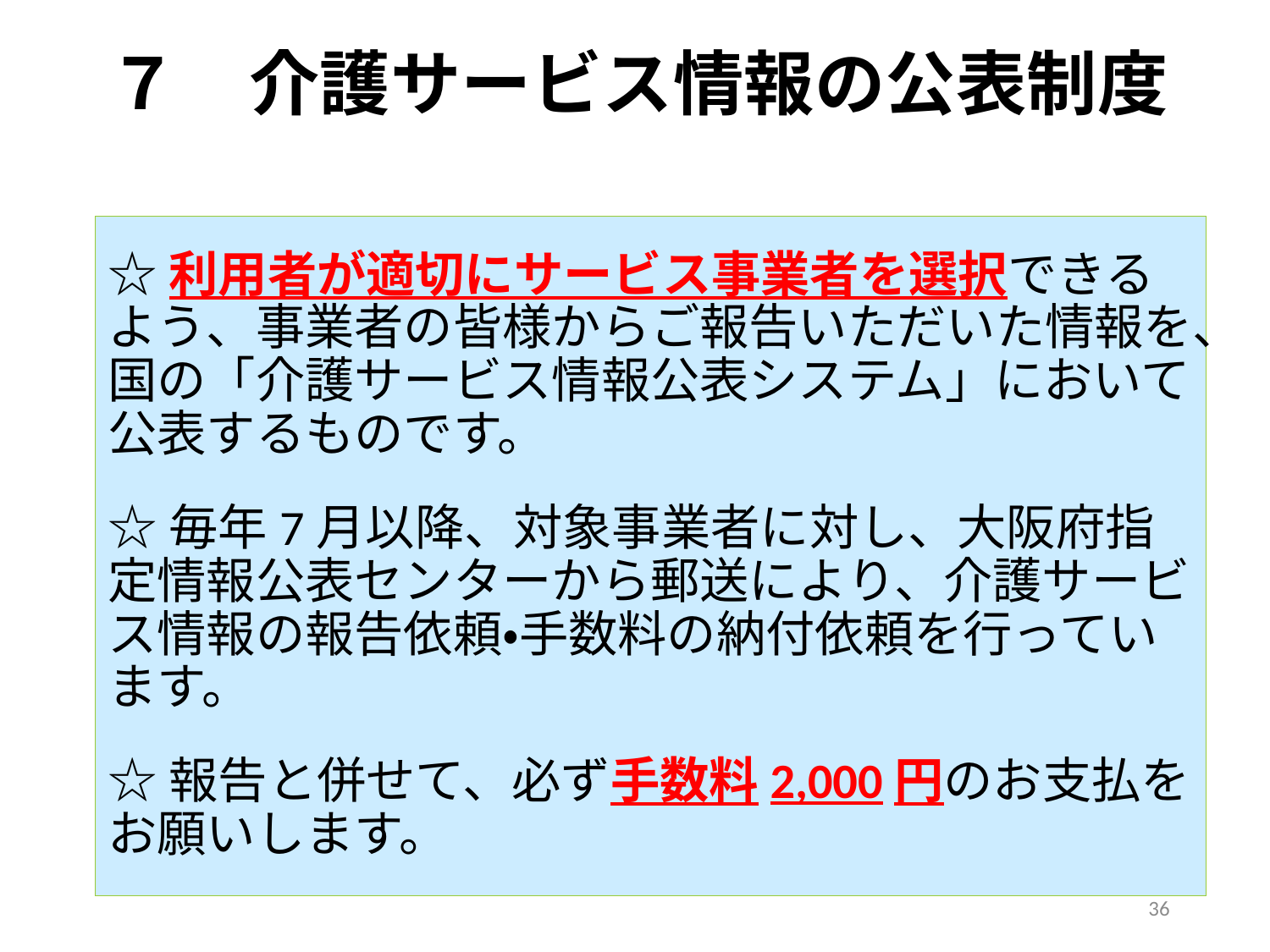

# ７　介護サービス情報の公表制度
☆利用者が適切にサービス事業者を選択できるよう、事業者の皆様からご報告いただいた情報を、国の「介護サービス情報公表システム」において公表するものです。

☆毎年7月以降、対象事業者に対し、大阪府指定情報公表センターから郵送により、介護サービス情報の報告依頼・手数料の納付依頼を行っています。

☆報告と併せて、必ず手数料2,000円のお支払をお願いします。
36